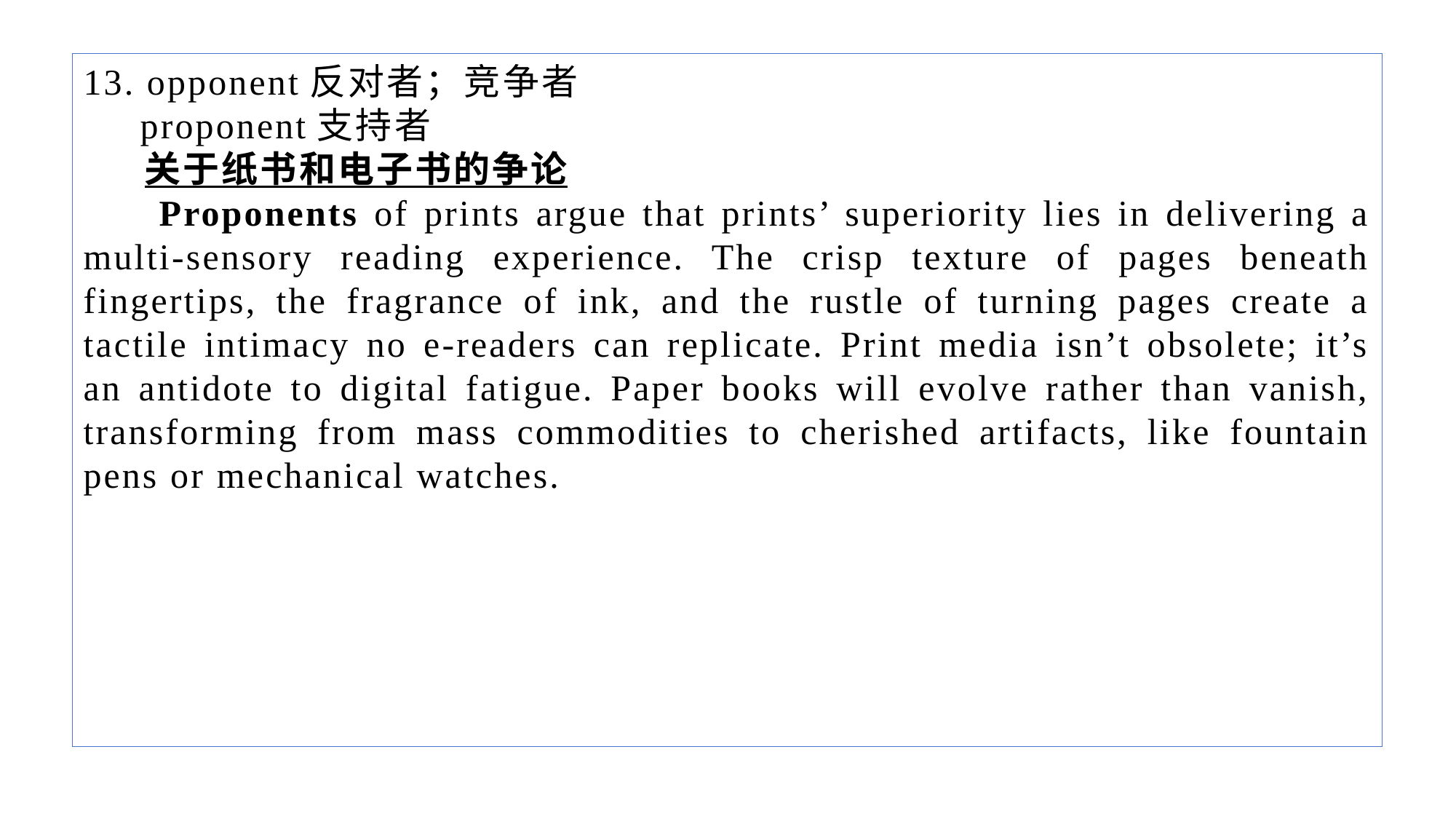

13. opponent反对者；竞争者
     proponent支持者
     关于纸书和电子书的争论
     Proponents of prints argue that prints’ superiority lies in delivering a multi-sensory reading experience. The crisp texture of pages beneath fingertips, the fragrance of ink, and the rustle of turning pages create a tactile intimacy no e-readers can replicate. Print media isn’t obsolete; it’s an antidote to digital fatigue. Paper books will evolve rather than vanish, transforming from mass commodities to cherished artifacts, like fountain pens or mechanical watches.